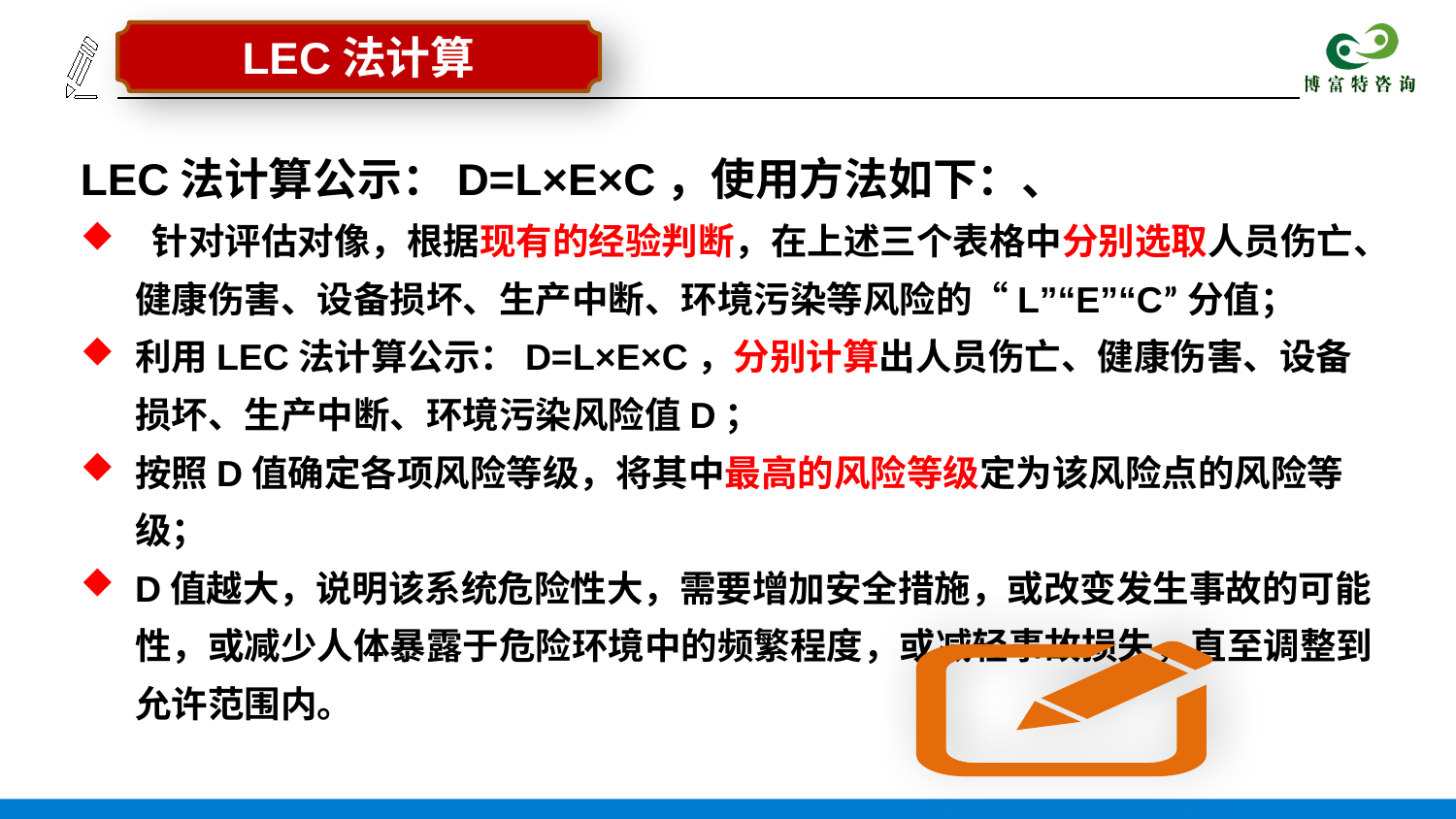

LEC法计算

LEC法计算公示：D=L×E×C，使用方法如下：、
 针对评估对像，根据现有的经验判断，在上述三个表格中分别选取人员伤亡、健康伤害、设备损坏、生产中断、环境污染等风险的“L”“E”“C”分值；
利用LEC法计算公示：D=L×E×C，分别计算出人员伤亡、健康伤害、设备损坏、生产中断、环境污染风险值D；
按照D值确定各项风险等级，将其中最高的风险等级定为该风险点的风险等级；
D值越大，说明该系统危险性大，需要增加安全措施，或改变发生事故的可能性，或减少人体暴露于危险环境中的频繁程度，或减轻事故损失，直至调整到允许范围内。